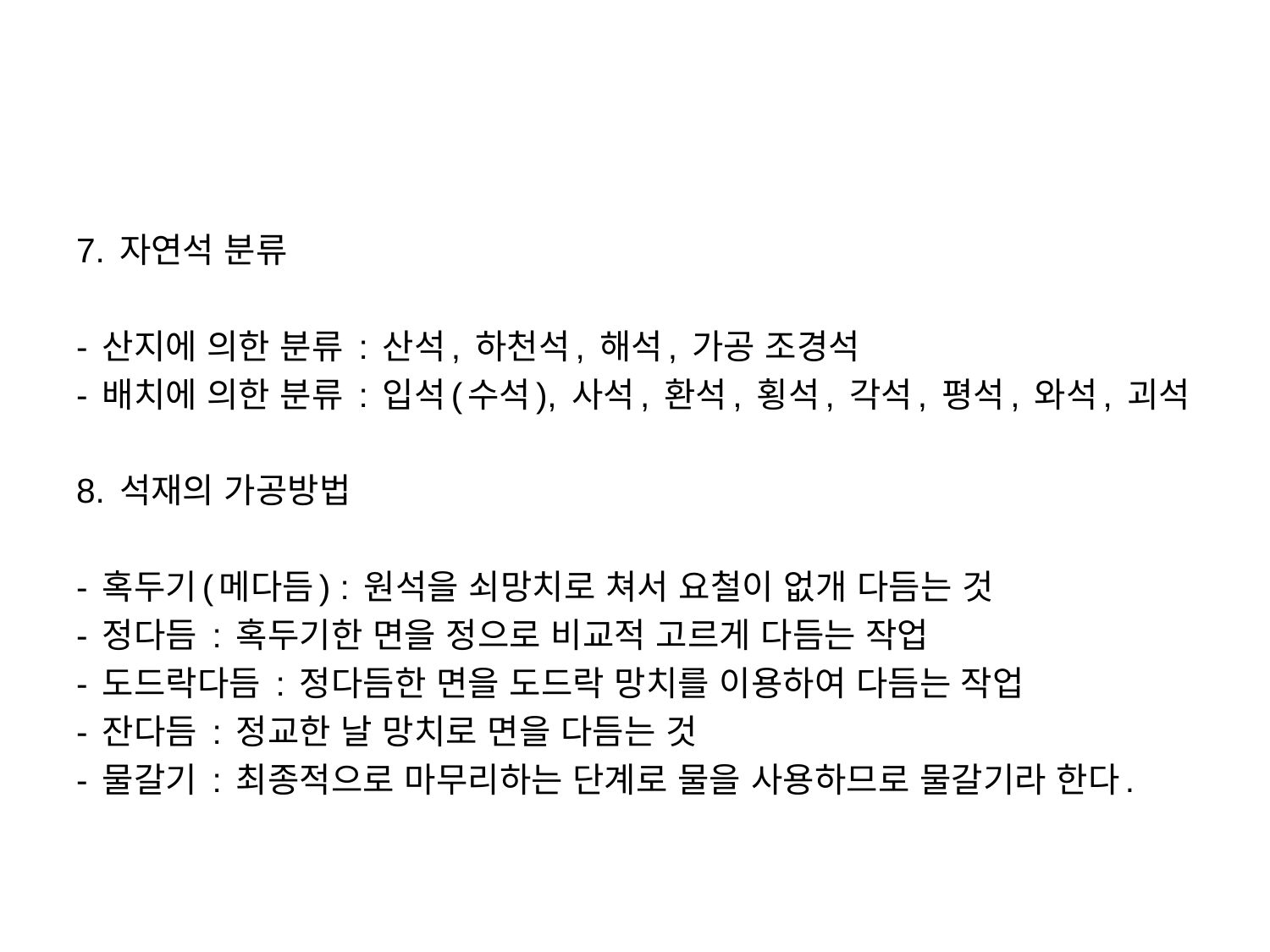

#
7. 자연석 분류

- 산지에 의한 분류 : 산석, 하천석, 해석, 가공 조경석
- 배치에 의한 분류 : 입석(수석), 사석, 환석, 횡석, 각석, 평석, 와석, 괴석

8. 석재의 가공방법

- 혹두기(메다듬) : 원석을 쇠망치로 쳐서 요철이 없개 다듬는 것
- 정다듬 : 혹두기한 면을 정으로 비교적 고르게 다듬는 작업
- 도드락다듬 : 정다듬한 면을 도드락 망치를 이용하여 다듬는 작업
- 잔다듬 : 정교한 날 망치로 면을 다듬는 것
- 물갈기 : 최종적으로 마무리하는 단계로 물을 사용하므로 물갈기라 한다.